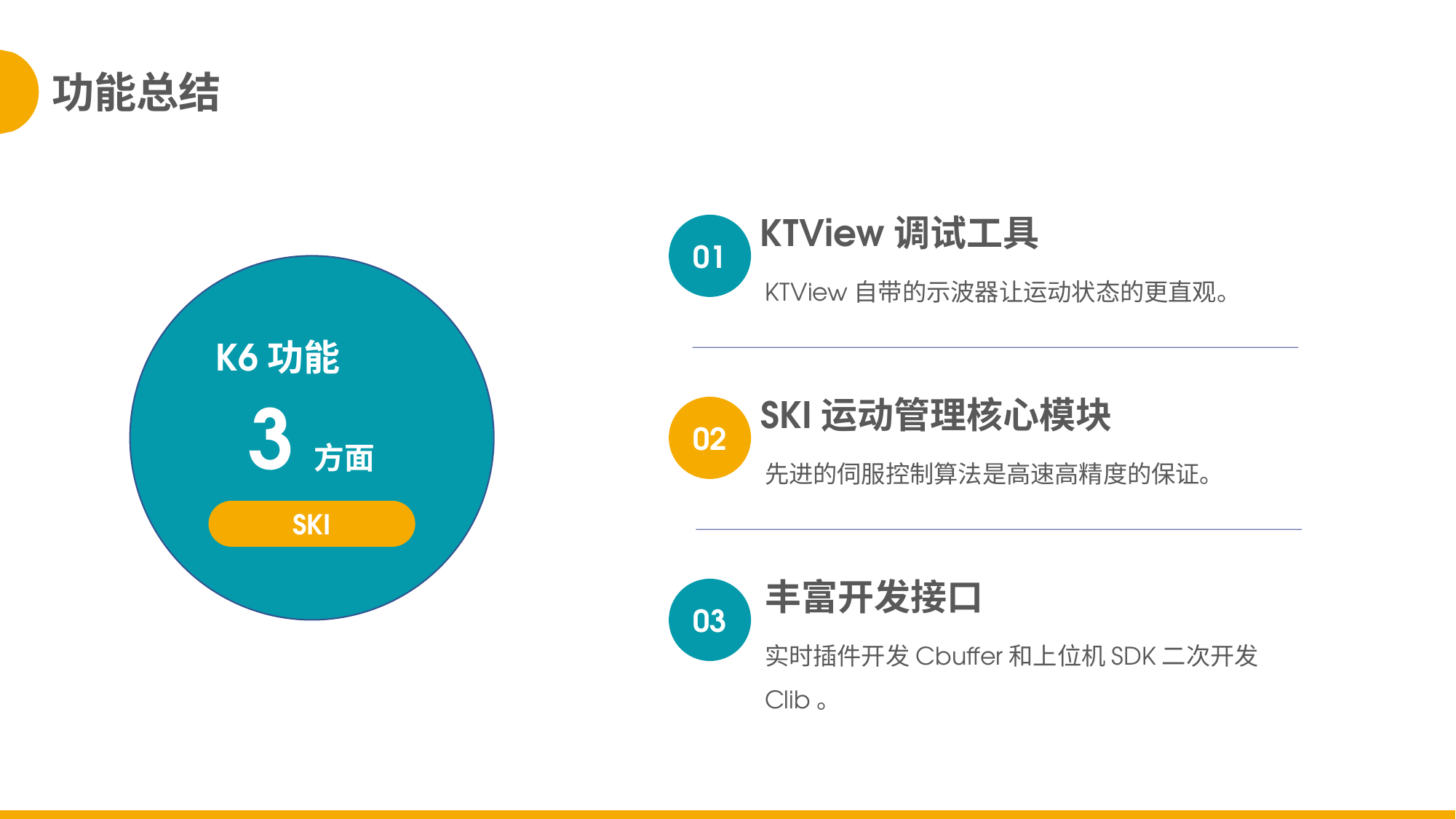

功能总结
KTView调试工具
KTView自带的示波器让运动状态的更直观。
01
SKI运动管理核心模块
先进的伺服控制算法是高速高精度的保证。
02
丰富开发接口
实时插件开发Cbuffer和上位机SDK二次开发Clib。
03

K6功能
3方面
SKI